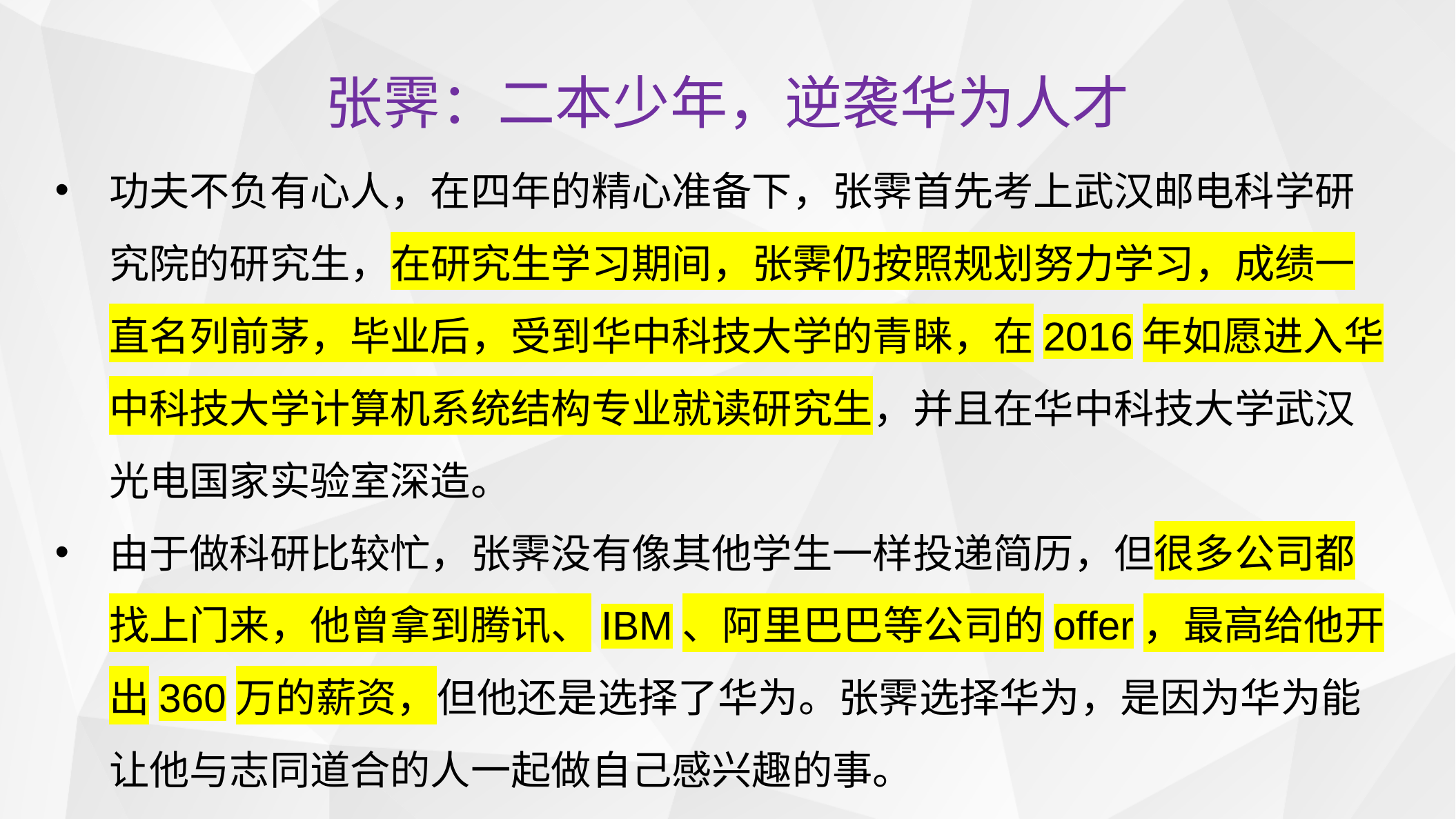

# 张霁：二本少年，逆袭华为人才
功夫不负有心人，在四年的精心准备下，张霁首先考上武汉邮电科学研究院的研究生，在研究生学习期间，张霁仍按照规划努力学习，成绩一直名列前茅，毕业后，受到华中科技大学的青睐，在2016年如愿进入华中科技大学计算机系统结构专业就读研究生，并且在华中科技大学武汉光电国家实验室深造。
由于做科研比较忙，张霁没有像其他学生一样投递简历，但很多公司都找上门来，他曾拿到腾讯、IBM、阿里巴巴等公司的offer，最高给他开出360万的薪资，但他还是选择了华为。张霁选择华为，是因为华为能让他与志同道合的人一起做自己感兴趣的事。